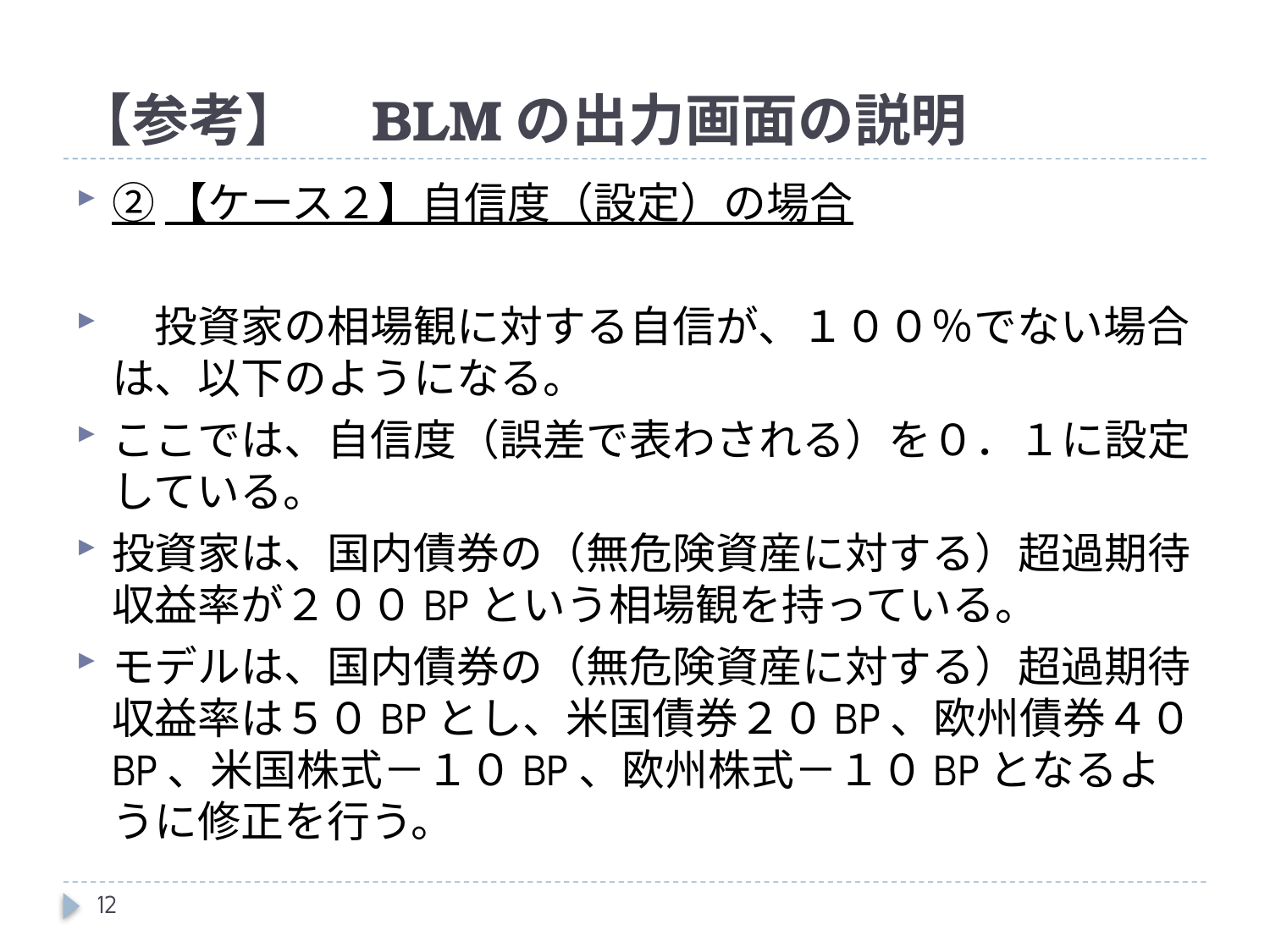

# 【参考】　BLMの出力画面の説明
②【ケース２】自信度（設定）の場合

　投資家の相場観に対する自信が、１００％でない場合は、以下のようになる。
ここでは、自信度（誤差で表わされる）を０．１に設定している。
投資家は、国内債券の（無危険資産に対する）超過期待収益率が２００BPという相場観を持っている。
モデルは、国内債券の（無危険資産に対する）超過期待収益率は５０BPとし、米国債券２０BP、欧州債券４０BP、米国株式－１０BP、欧州株式－１０BPとなるように修正を行う。

12